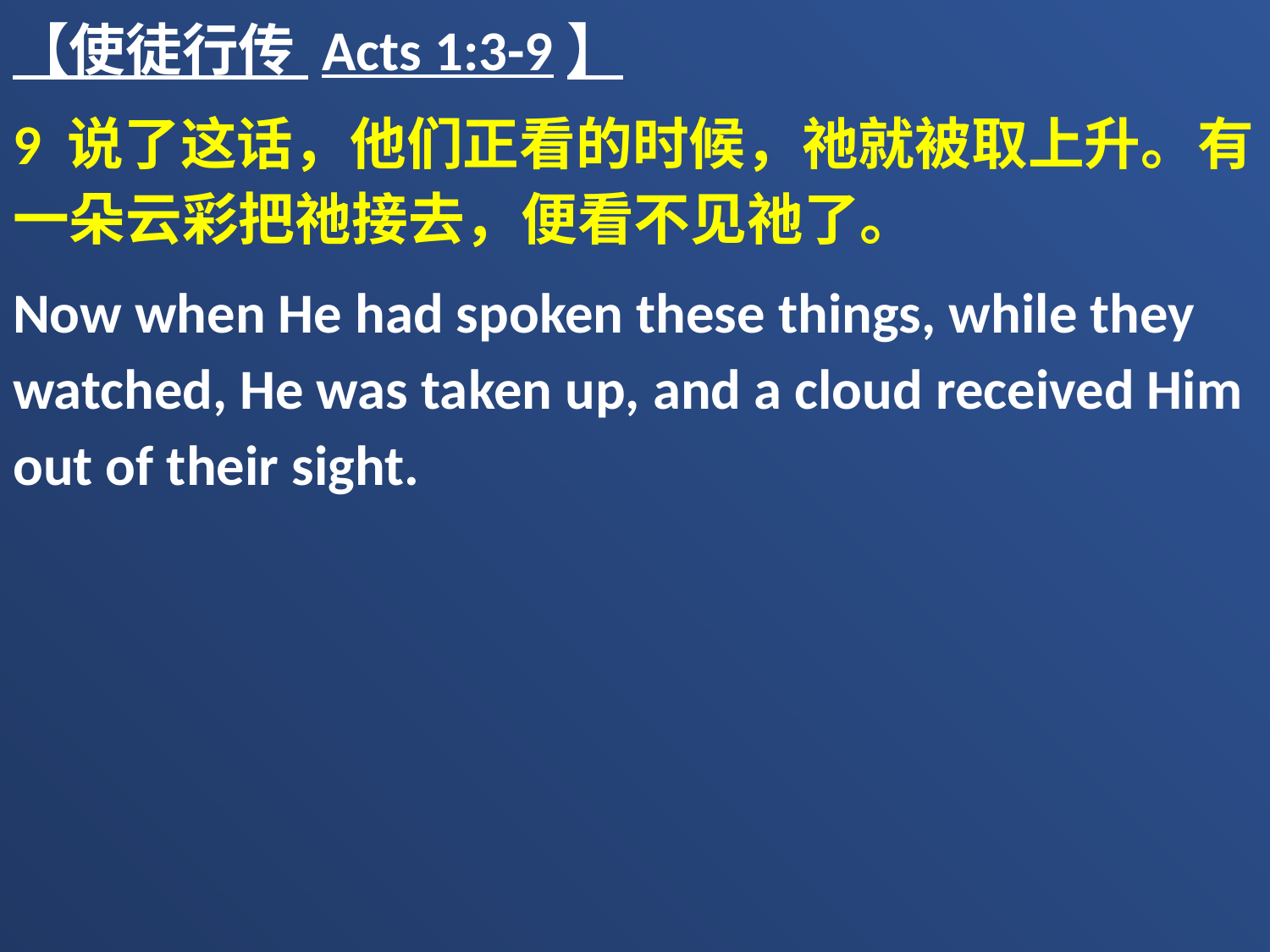

【使徒行传 Acts 1:3-9】
9 说了这话，他们正看的时候，祂就被取上升。有一朵云彩把祂接去，便看不见祂了。
Now when He had spoken these things, while they watched, He was taken up, and a cloud received Him out of their sight.